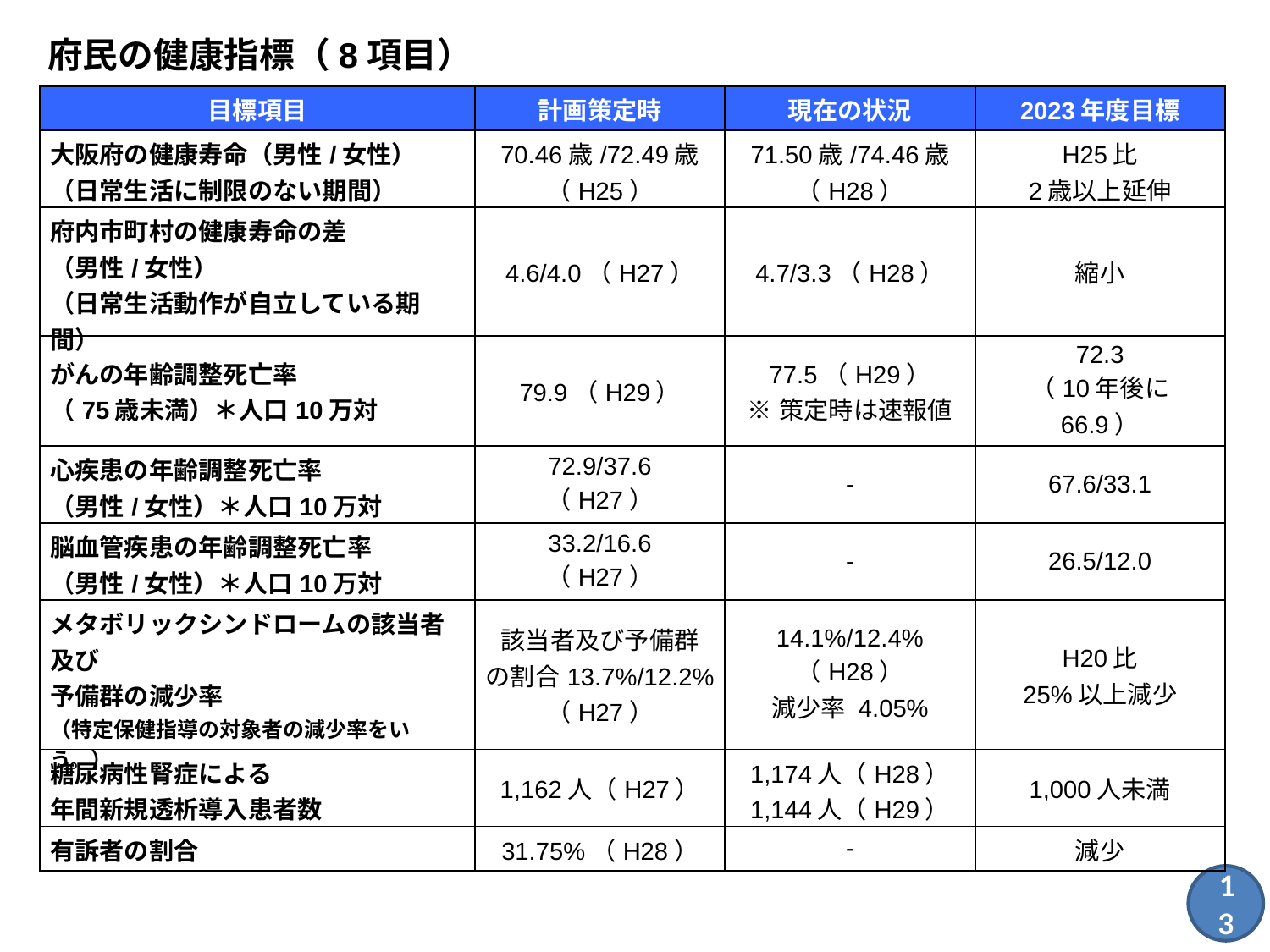

府民の健康指標（8項目）
| 目標項目 | 計画策定時 | 現在の状況 | 2023年度目標 |
| --- | --- | --- | --- |
| 大阪府の健康寿命（男性/女性） （日常生活に制限のない期間） | 70.46歳/72.49歳 （H25） | 71.50歳/74.46歳 （H28） | H25比 2歳以上延伸 |
| 府内市町村の健康寿命の差 （男性/女性） （日常生活動作が自立している期間） | 4.6/4.0（H27） | 4.7/3.3（H28） | 縮小 |
| がんの年齢調整死亡率 （75歳未満）＊人口10万対 | 79.9（H29） | 77.5（H29） ※策定時は速報値 | 72.3 （10年後に 66.9） |
| 心疾患の年齢調整死亡率 （男性/女性）＊人口10万対 | 72.9/37.6 （H27） | - | 67.6/33.1 |
| 脳血管疾患の年齢調整死亡率 （男性/女性）＊人口10万対 | 33.2/16.6 （H27） | - | 26.5/12.0 |
| メタボリックシンドロームの該当者及び 予備群の減少率 （特定保健指導の対象者の減少率をいう。） | 該当者及び予備群 の割合13.7%/12.2% （H27） | 14.1%/12.4% （H28） 減少率 4.05% | H20比 25%以上減少 |
| 糖尿病性腎症による 年間新規透析導入患者数 | 1,162人（H27） | 1,174人（H28） 1,144人（H29） | 1,000人未満 |
| 有訴者の割合 | 31.75%（H28） | - | 減少 |
13